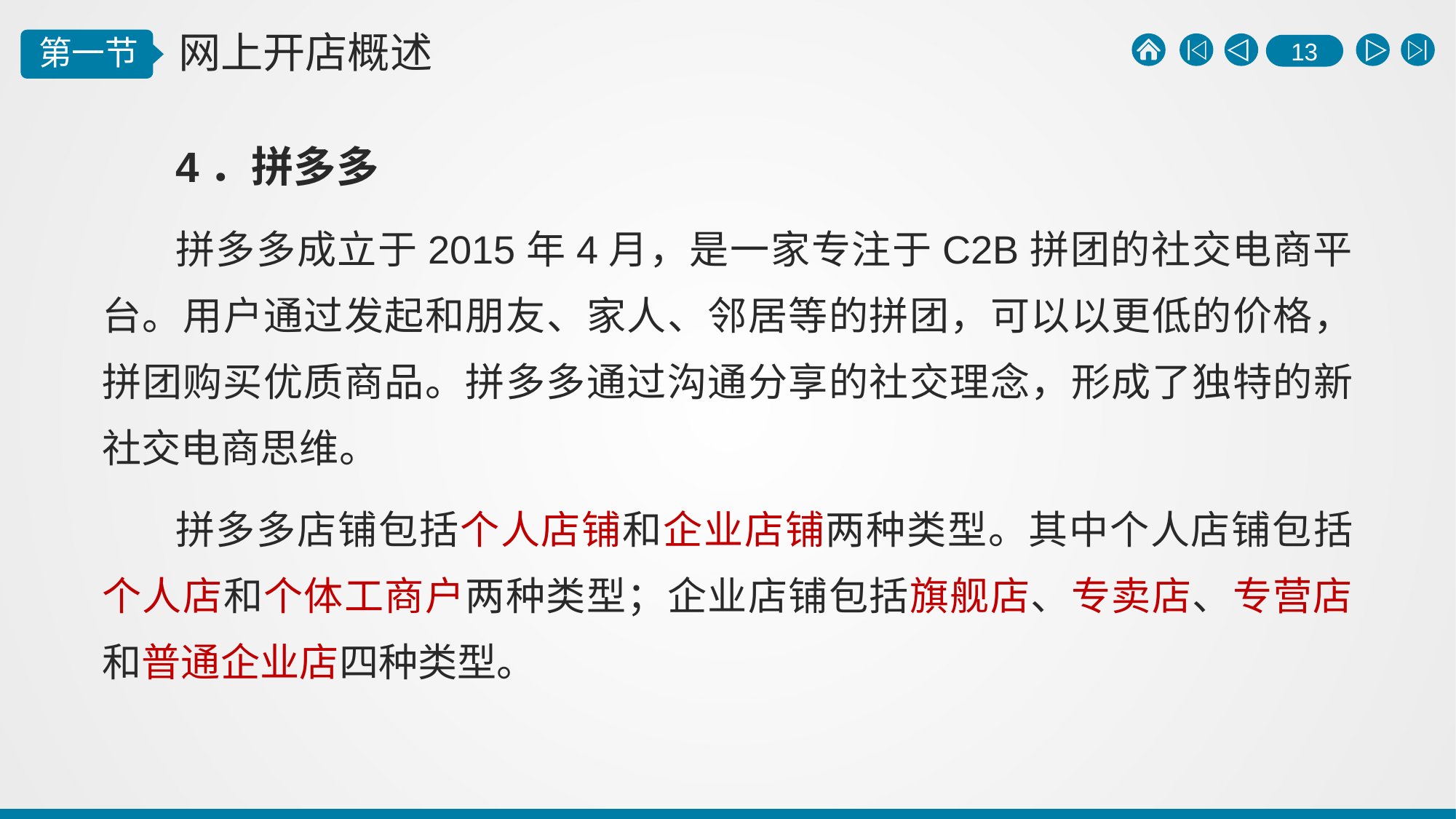

4．拼多多
拼多多成立于2015年4月，是一家专注于C2B拼团的社交电商平台。用户通过发起和朋友、家人、邻居等的拼团，可以以更低的价格，拼团购买优质商品。拼多多通过沟通分享的社交理念，形成了独特的新社交电商思维。
拼多多店铺包括个人店铺和企业店铺两种类型。其中个人店铺包括个人店和个体工商户两种类型；企业店铺包括旗舰店、专卖店、专营店和普通企业店四种类型。